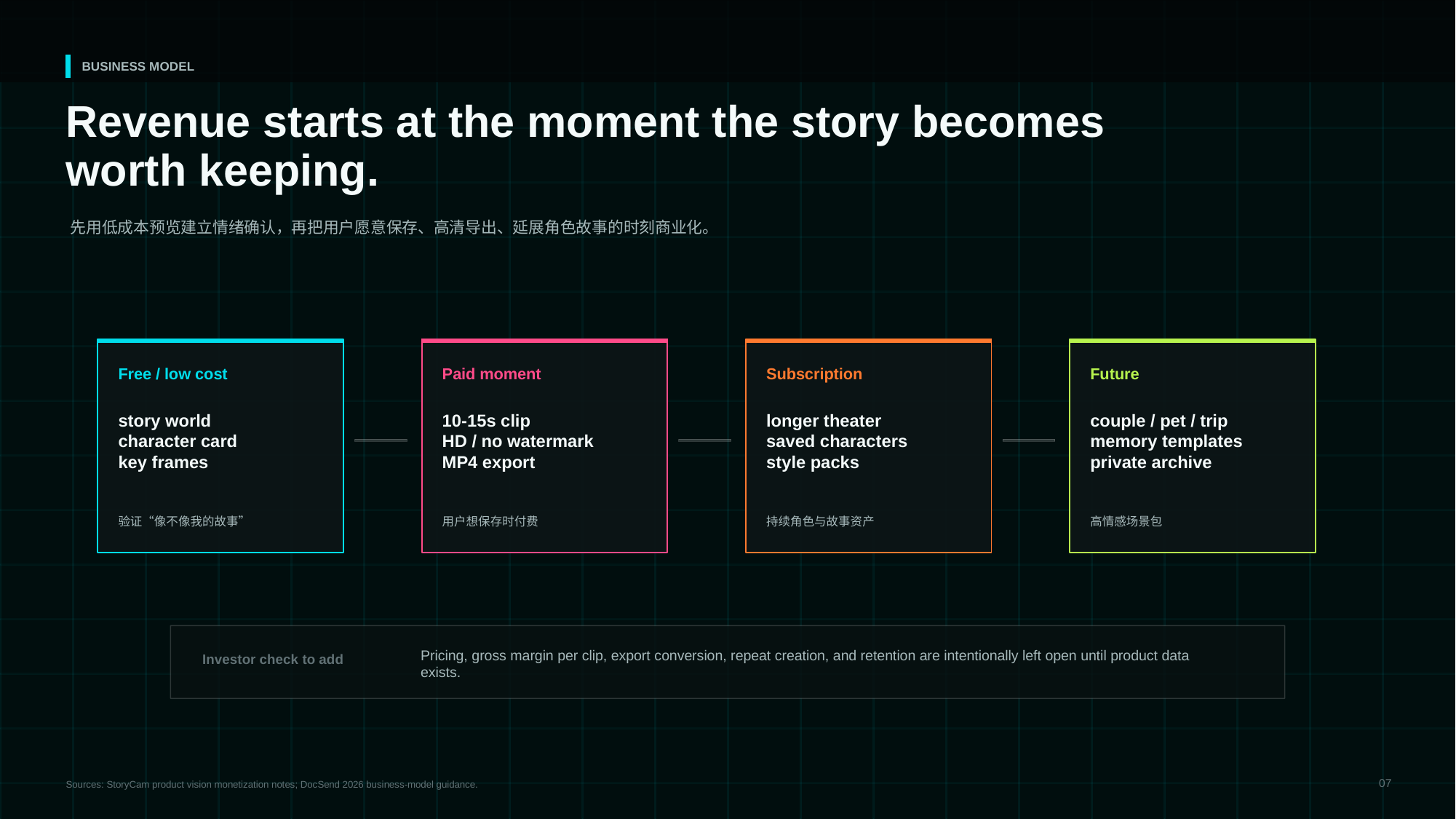

BUSINESS MODEL

Revenue starts at the moment the story becomes worth keeping.

先用低成本预览建立情绪确认，再把用户愿意保存、高清导出、延展角色故事的时刻商业化。

Free / low cost
Paid moment
Subscription
Future

story world
character card
key frames
10-15s clip
HD / no watermark
MP4 export
longer theater
saved characters
style packs
couple / pet / trip
memory templates
private archive

验证“像不像我的故事”
用户想保存时付费
持续角色与故事资产
高情感场景包

Pricing, gross margin per clip, export conversion, repeat creation, and retention are intentionally left open until product data exists.
Investor check to add

07
Sources: StoryCam product vision monetization notes; DocSend 2026 business-model guidance.